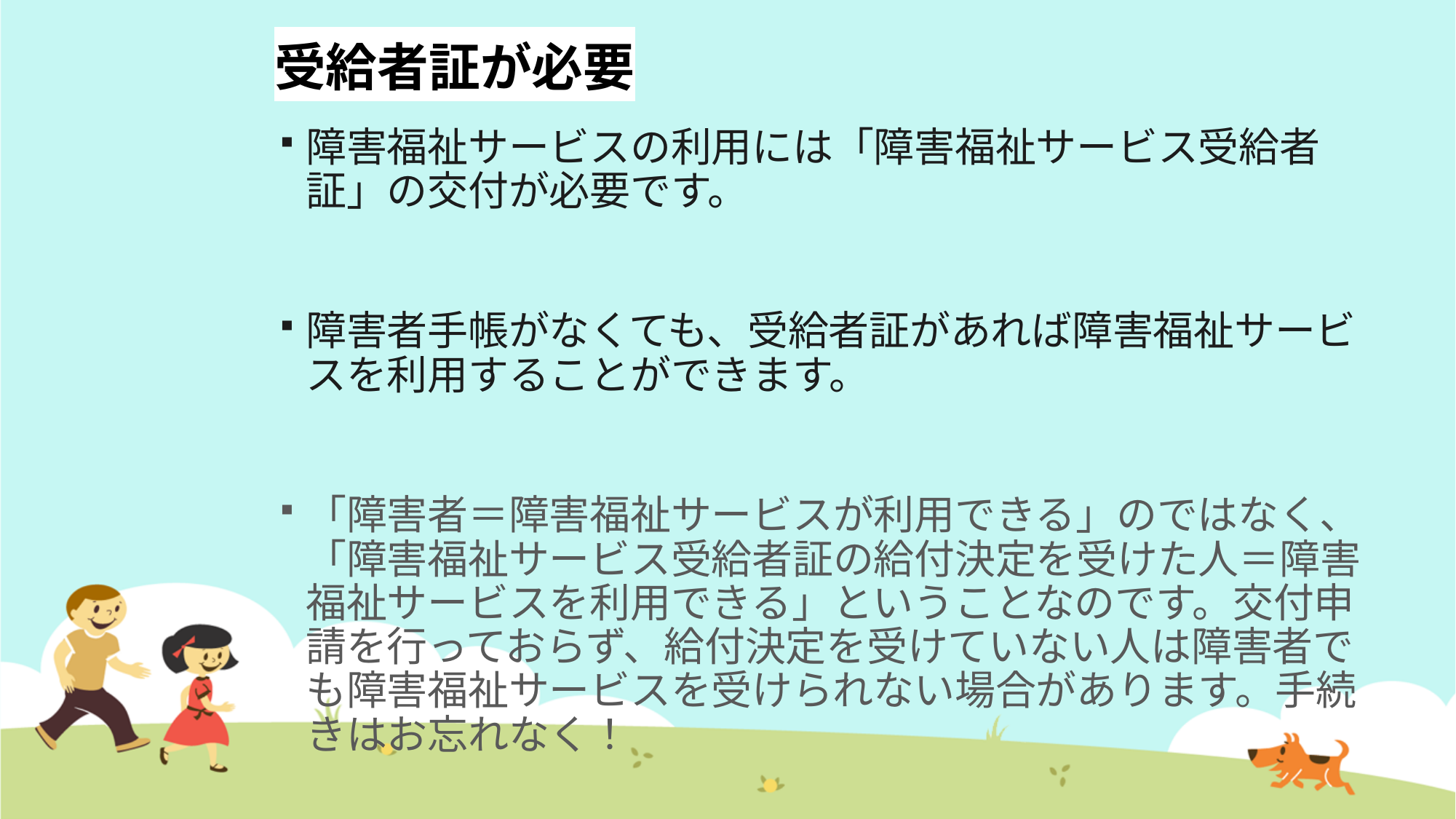

# 受給者証が必要
障害福祉サービスの利用には「障害福祉サービス受給者証」の交付が必要です。

障害者手帳がなくても、受給者証があれば障害福祉サービスを利用することができます。

「障害者＝障害福祉サービスが利用できる」のではなく、「障害福祉サービス受給者証の給付決定を受けた人＝障害福祉サービスを利用できる」ということなのです。交付申請を行っておらず、給付決定を受けていない人は障害者でも障害福祉サービスを受けられない場合があります。手続きはお忘れなく！